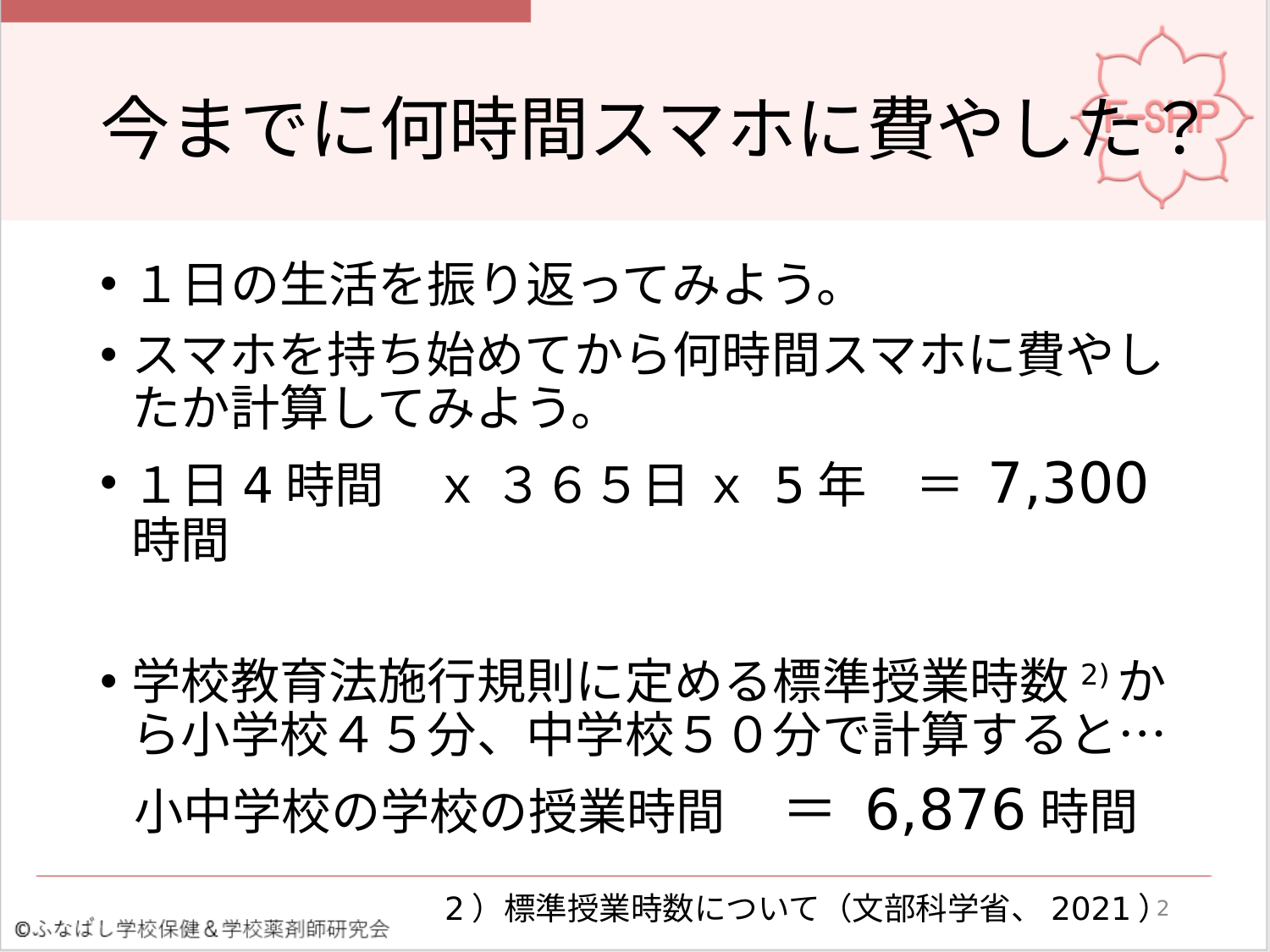

# 今までに何時間スマホに費やした？
１日の生活を振り返ってみよう。
スマホを持ち始めてから何時間スマホに費やしたか計算してみよう。
１日4時間　ｘ ３６５日 ｘ 5年　＝ 7,300時間

学校教育法施行規則に定める標準授業時数2)から小学校４５分、中学校５０分で計算すると…
  小中学校の学校の授業時間　＝ 6,876時間
2）標準授業時数について（文部科学省、2021）
2